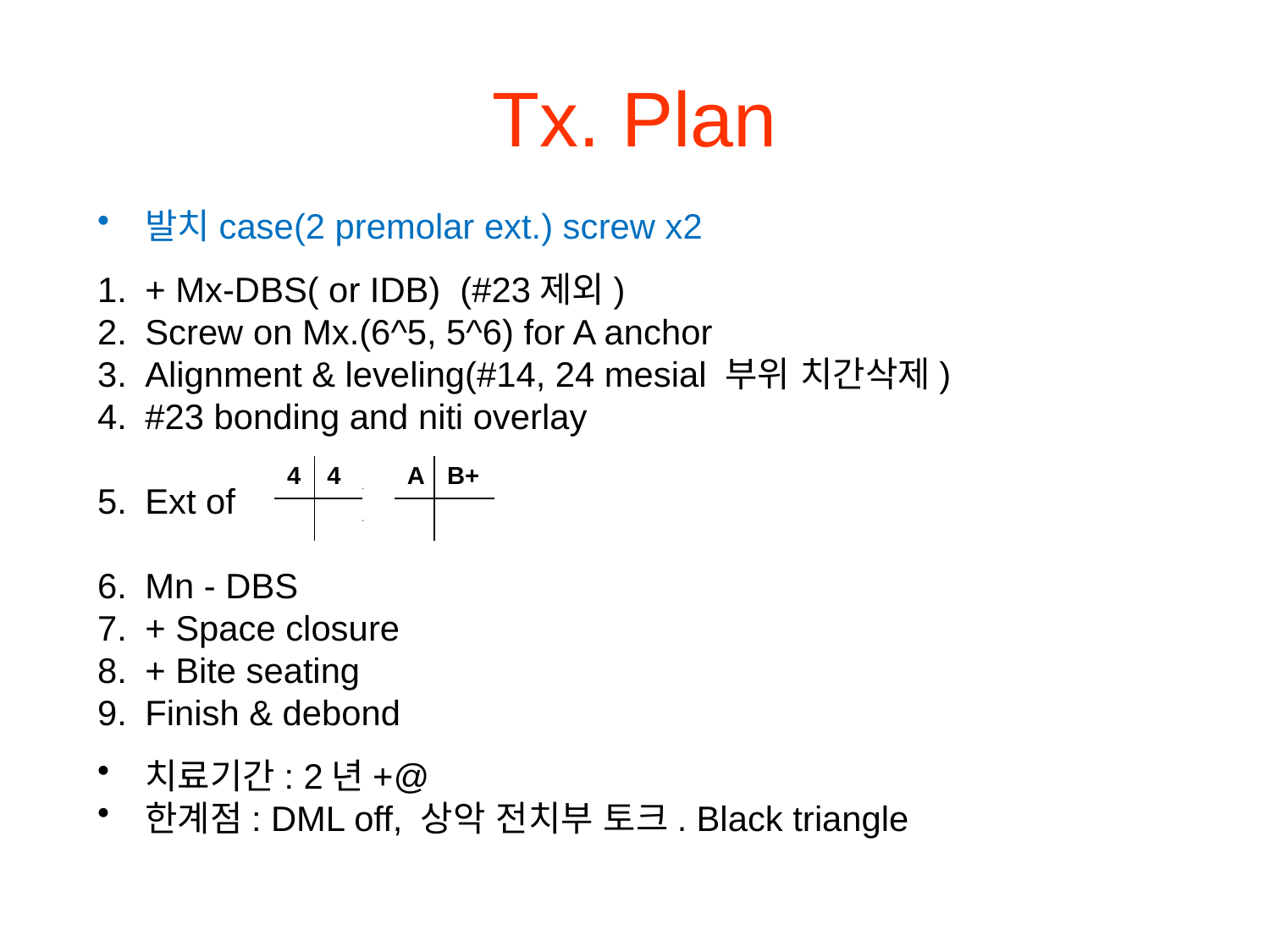

# Tx. Plan
발치case(2 premolar ext.) screw x2

+ Mx-DBS( or IDB)  (#23제외)
Screw on Mx.(6^5, 5^6) for A anchor
Alignment & leveling(#14, 24 mesial 부위 치간삭제)
#23 bonding and niti overlay

Ext of            (        )

Mn - DBS
+ Space closure
+ Bite seating
Finish & debond

치료기간: 2년+@
한계점: DML off, 상악 전치부 토크. Black triangle

| 4 | 4 |
| --- | --- |
|  |  |
| A | B+ |
| --- | --- |
|  |  |